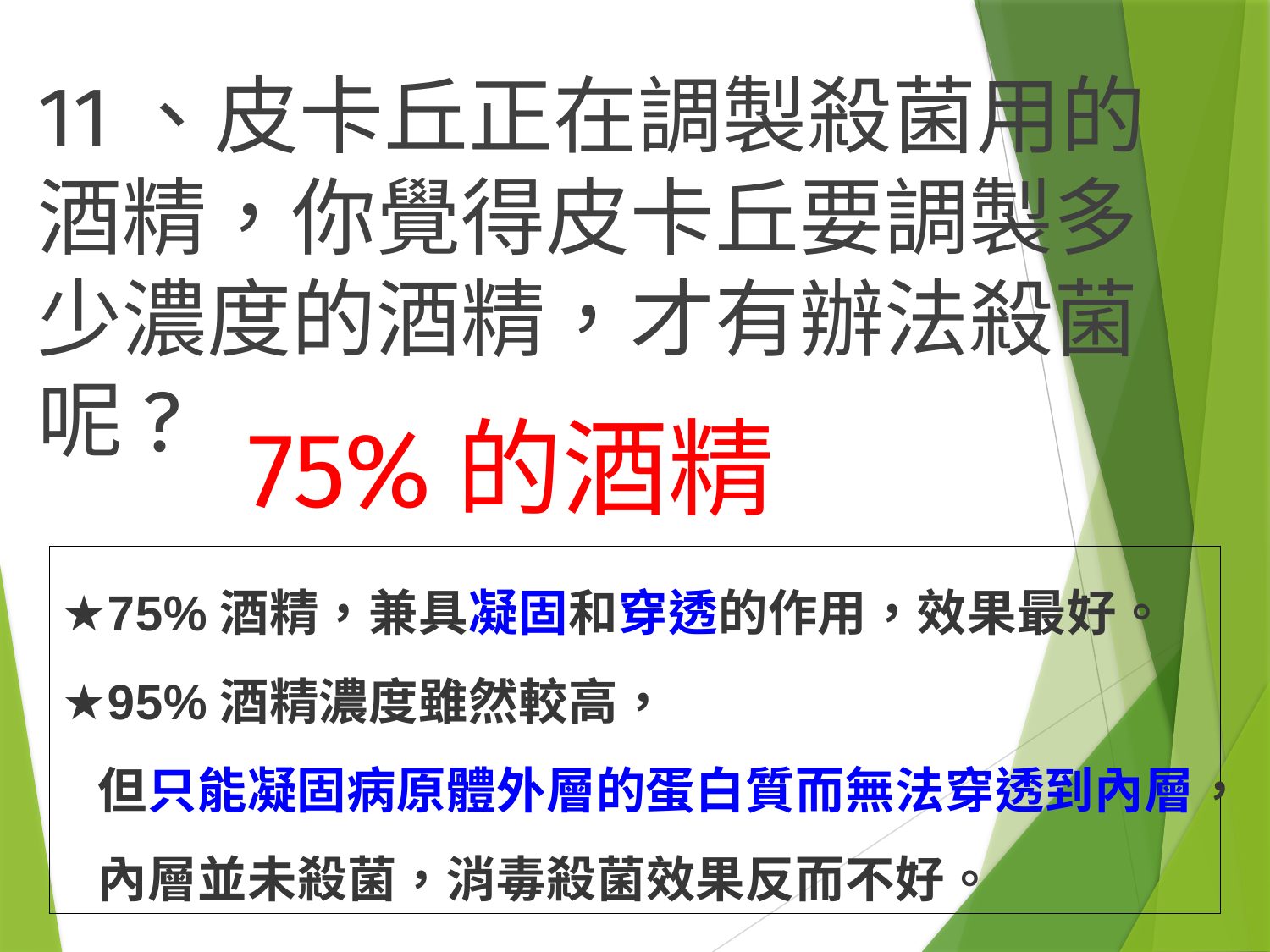

11、皮卡丘正在調製殺菌用的酒精，你覺得皮卡丘要調製多少濃度的酒精，才有辦法殺菌呢?
75%的酒精
★75%酒精，兼具凝固和穿透的作用，效果最好。
★95%酒精濃度雖然較高，
  但只能凝固病原體外層的蛋白質而無法穿透到內層，
  內層並未殺菌，消毒殺菌效果反而不好。